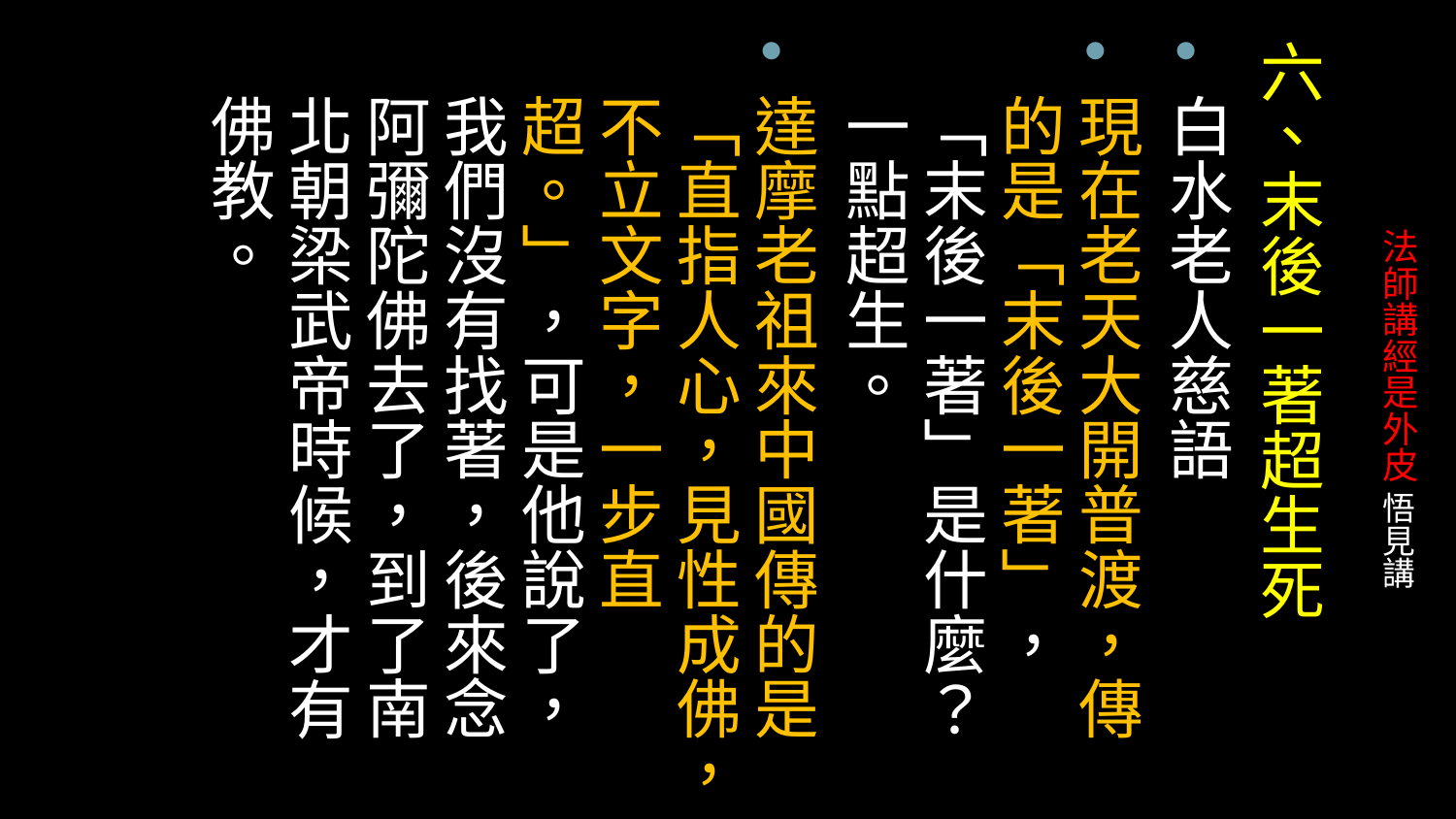

六、末後一著超生死
白水老人慈語
現在老天大開普渡，傳的是「末後一著」，「末後一著」是什麼？ 一點超生。
達摩老祖來中國傳的是「直指人心，見性成佛，不立文字，一步直超。」，可是他說了，我們沒有找著，後來念阿彌陀佛去了，到了南北朝梁武帝時候，才有佛教。

# 法師講經是外皮 悟見講